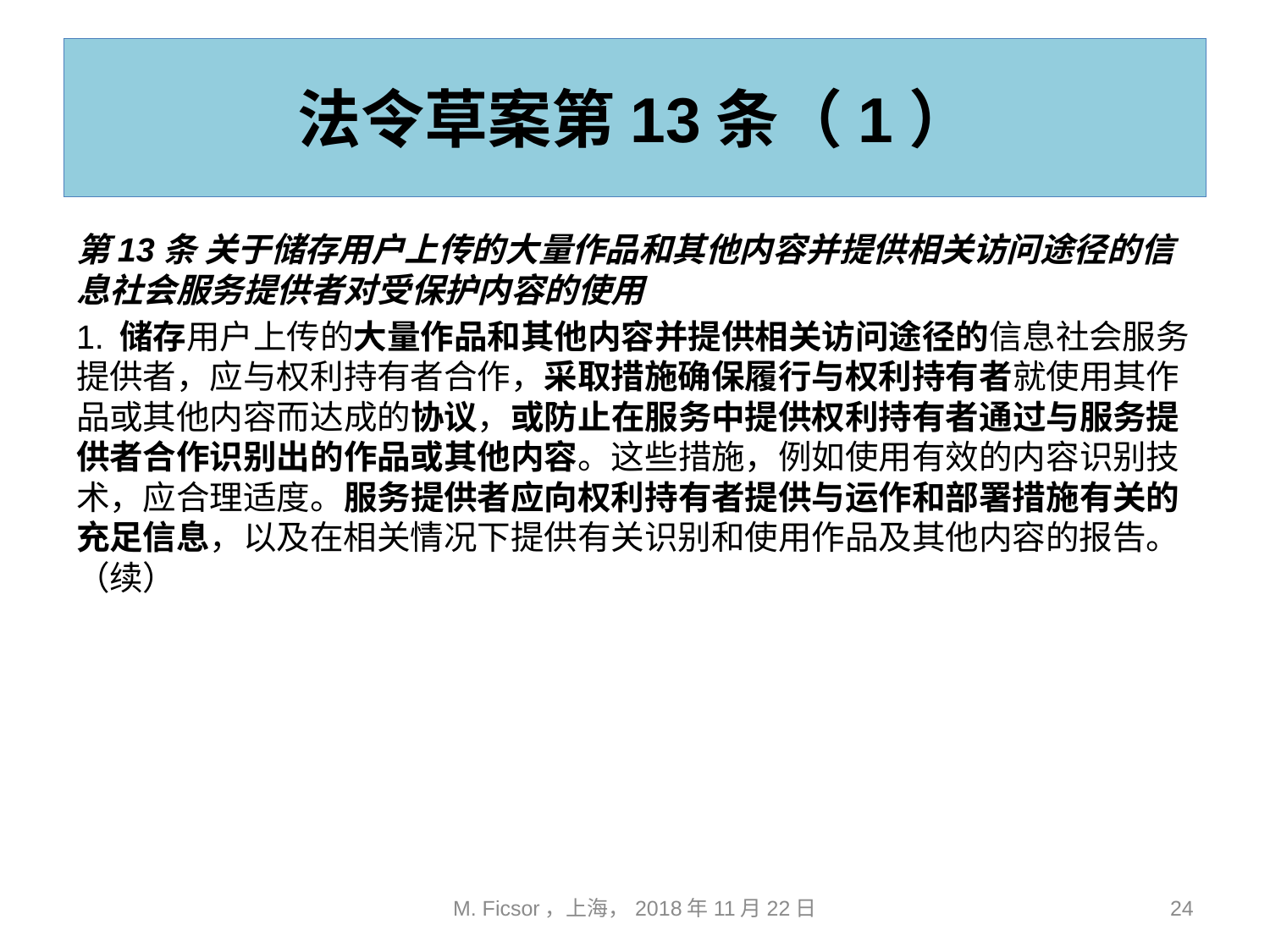

# 法令草案第13条（1）
第13条 关于储存用户上传的大量作品和其他内容并提供相关访问途径的信息社会服务提供者对受保护内容的使用
 储存用户上传的大量作品和其他内容并提供相关访问途径的信息社会服务提供者，应与权利持有者合作，采取措施确保履行与权利持有者就使用其作品或其他内容而达成的协议，或防止在服务中提供权利持有者通过与服务提供者合作识别出的作品或其他内容。这些措施，例如使用有效的内容识别技术，应合理适度。服务提供者应向权利持有者提供与运作和部署措施有关的充足信息，以及在相关情况下提供有关识别和使用作品及其他内容的报告。（续）

M. Ficsor，上海，2018年11月22日
24